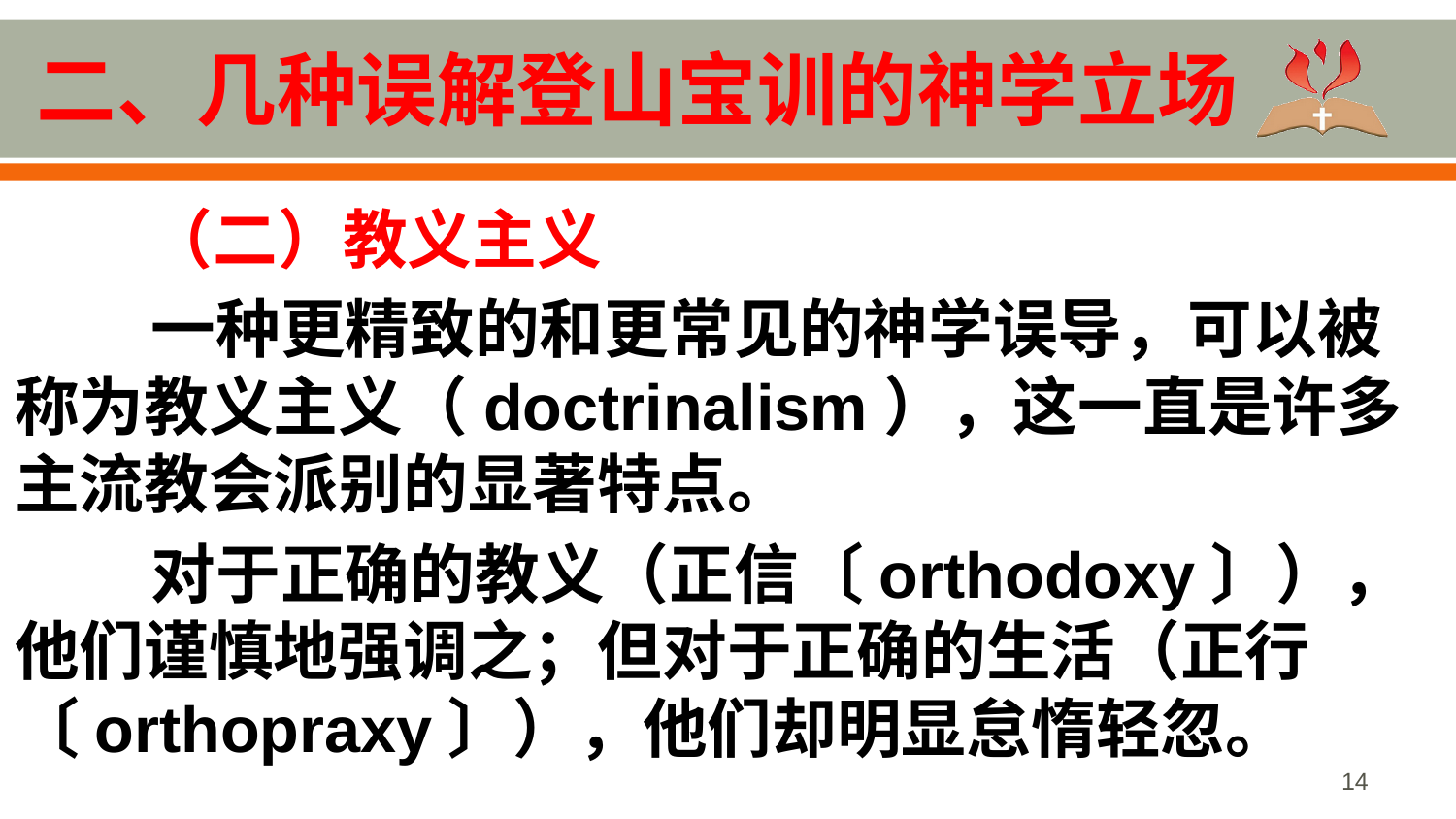

# 二、几种误解登山宝训的神学立场
        （二）教义主义
一种更精致的和更常见的神学误导，可以被称为教义主义（doctrinalism），这一直是许多主流教会派别的显著特点。
对于正确的教义（正信〔orthodoxy〕），他们谨慎地强调之；但对于正确的生活（正行〔orthopraxy〕），他们却明显怠惰轻忽。

14